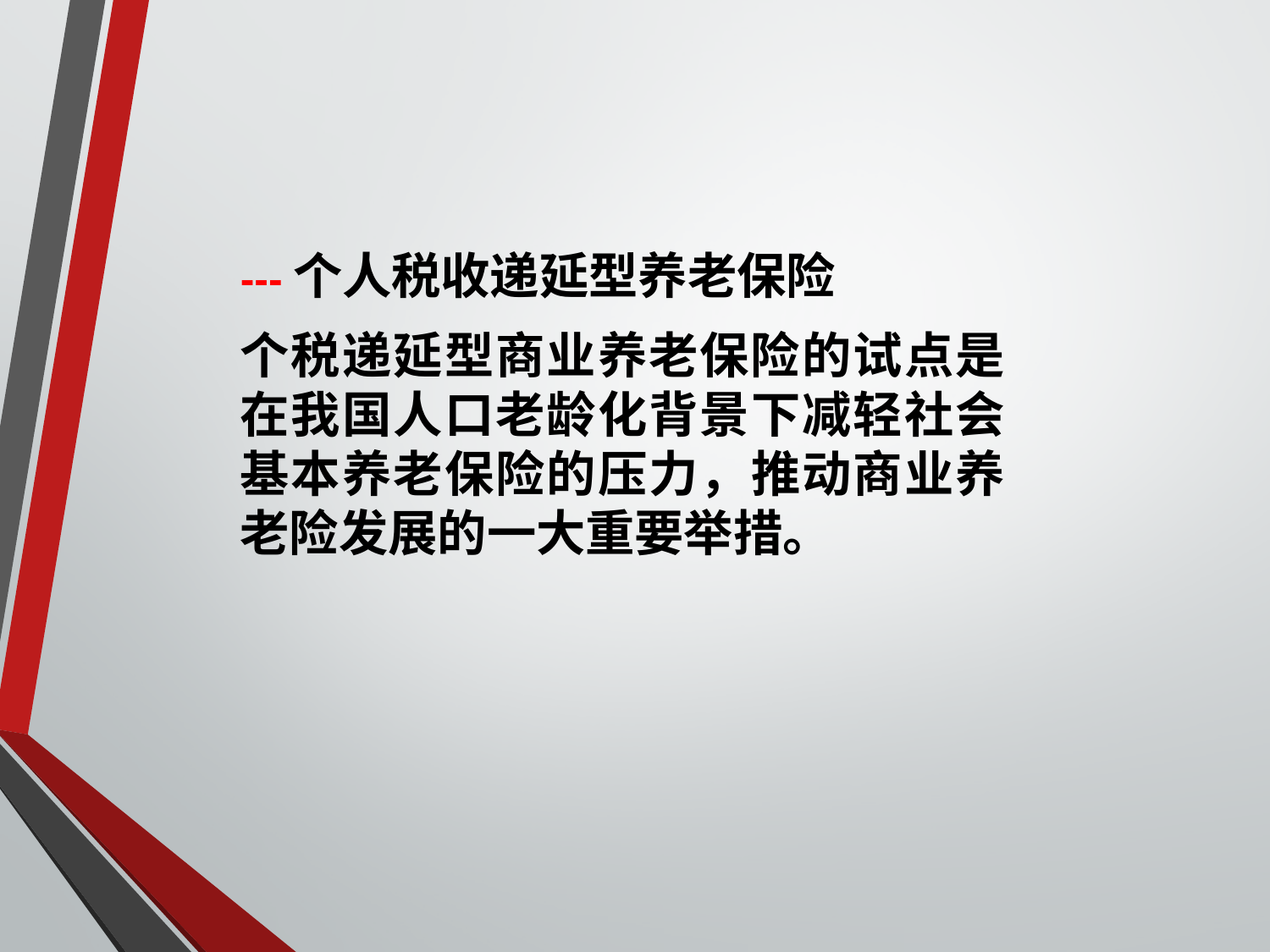

---个人税收递延型养老保险
个税递延型商业养老保险的试点是在我国人口老龄化背景下减轻社会基本养老保险的压力，推动商业养老险发展的一大重要举措。